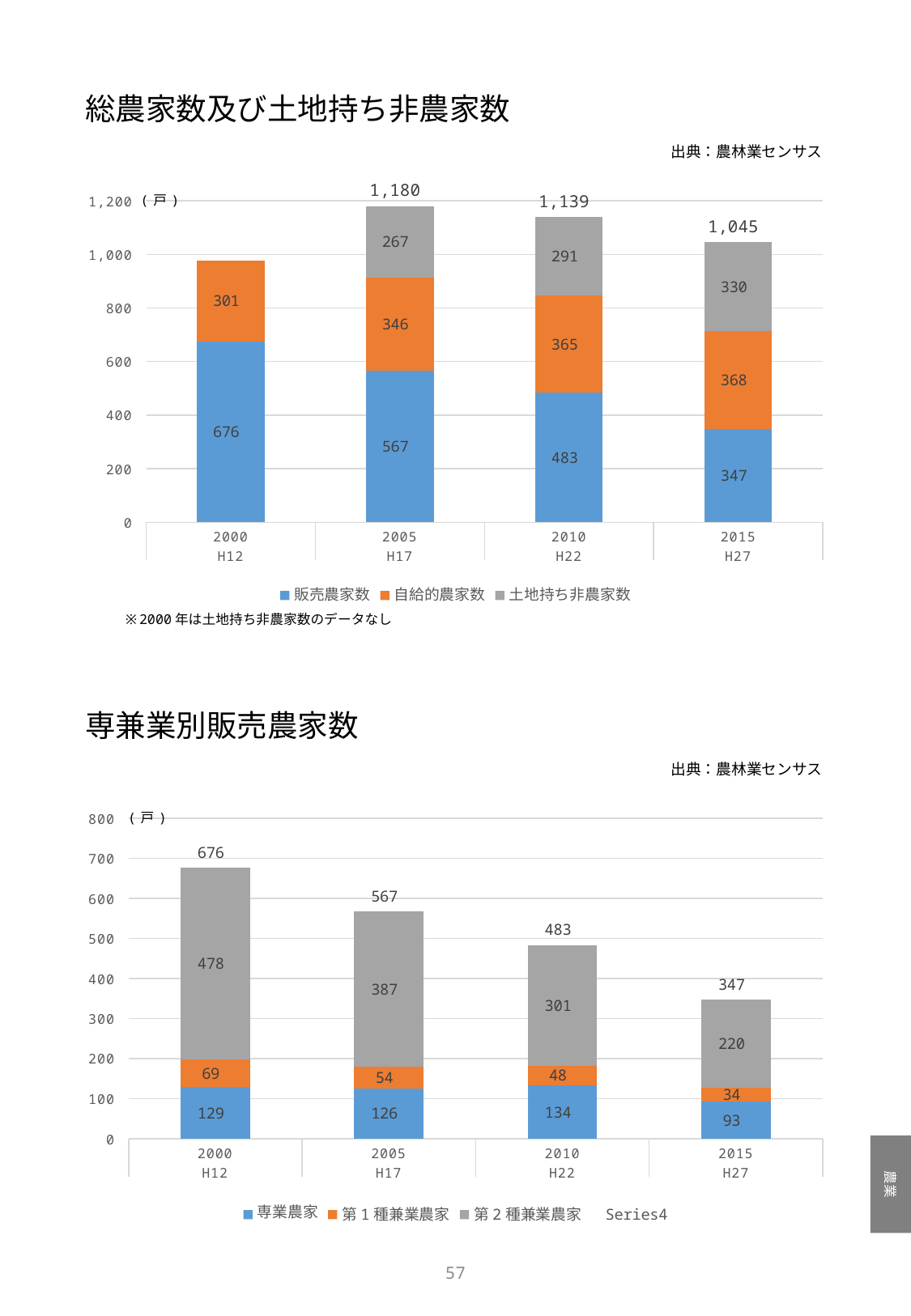

# 総農家数及び土地持ち非農家数
出典：農林業センサス

### Chart

| Category | 販売農家数 | 自給的農家数 | 土地持ち非農家数 | 計 |
|---|---|---|---|---|
| 2000 | 676.0 | 301.0 | None | None |
| 2005 | 567.0 | 346.0 | 267.0 | 1180.0 |
| 2010 | 483.0 | 365.0 | 291.0 | 1139.0 |
| 2015 | 347.0 | 368.0 | 330.0 | 1045.0 |
※2000年は土地持ち非農家数のデータなし
専兼業別販売農家数
出典：農林業センサス

### Chart

| Category | 専業農家 | 第1種兼業農家 | 第2種兼業農家 |  |
|---|---|---|---|---|
| 2000 | 129.0 | 69.0 | 478.0 | 676.0 |
| 2005 | 126.0 | 54.0 | 387.0 | 567.0 |
| 2010 | 134.0 | 48.0 | 301.0 | 483.0 |
| 2015 | 93.0 | 34.0 | 220.0 | 347.0 |
農業
57